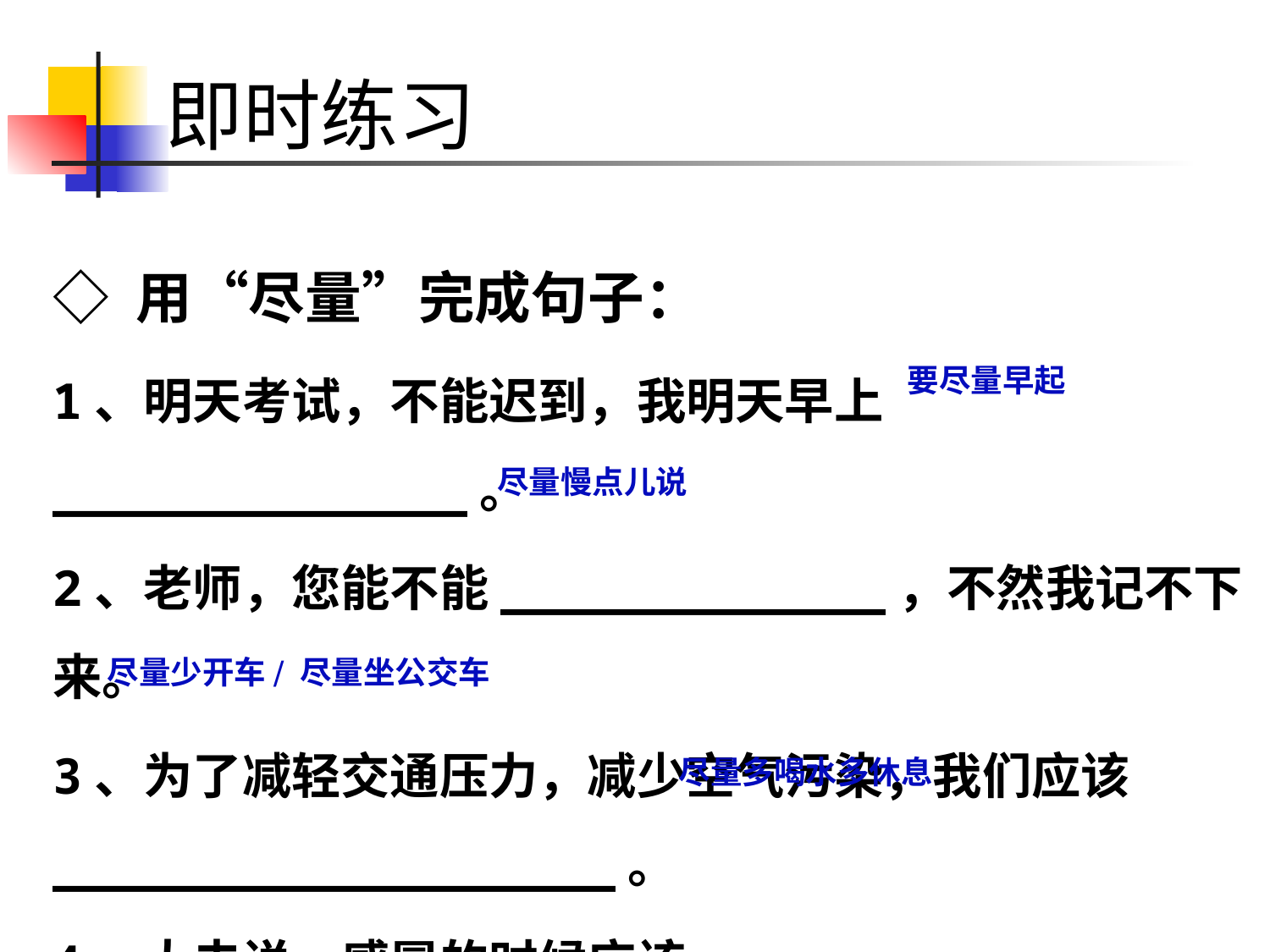

# 即时练习
◇ 用“尽量”完成句子：
1、明天考试，不能迟到，我明天早上______________。
2、老师，您能不能_____________，不然我记不下来。
3、为了减轻交通压力，减少空气污染，我们应该___________________。
4、大夫说，感冒的时候应该__________________。
要尽量早起
尽量慢点儿说
尽量少开车/尽量坐公交车
尽量多喝水多休息